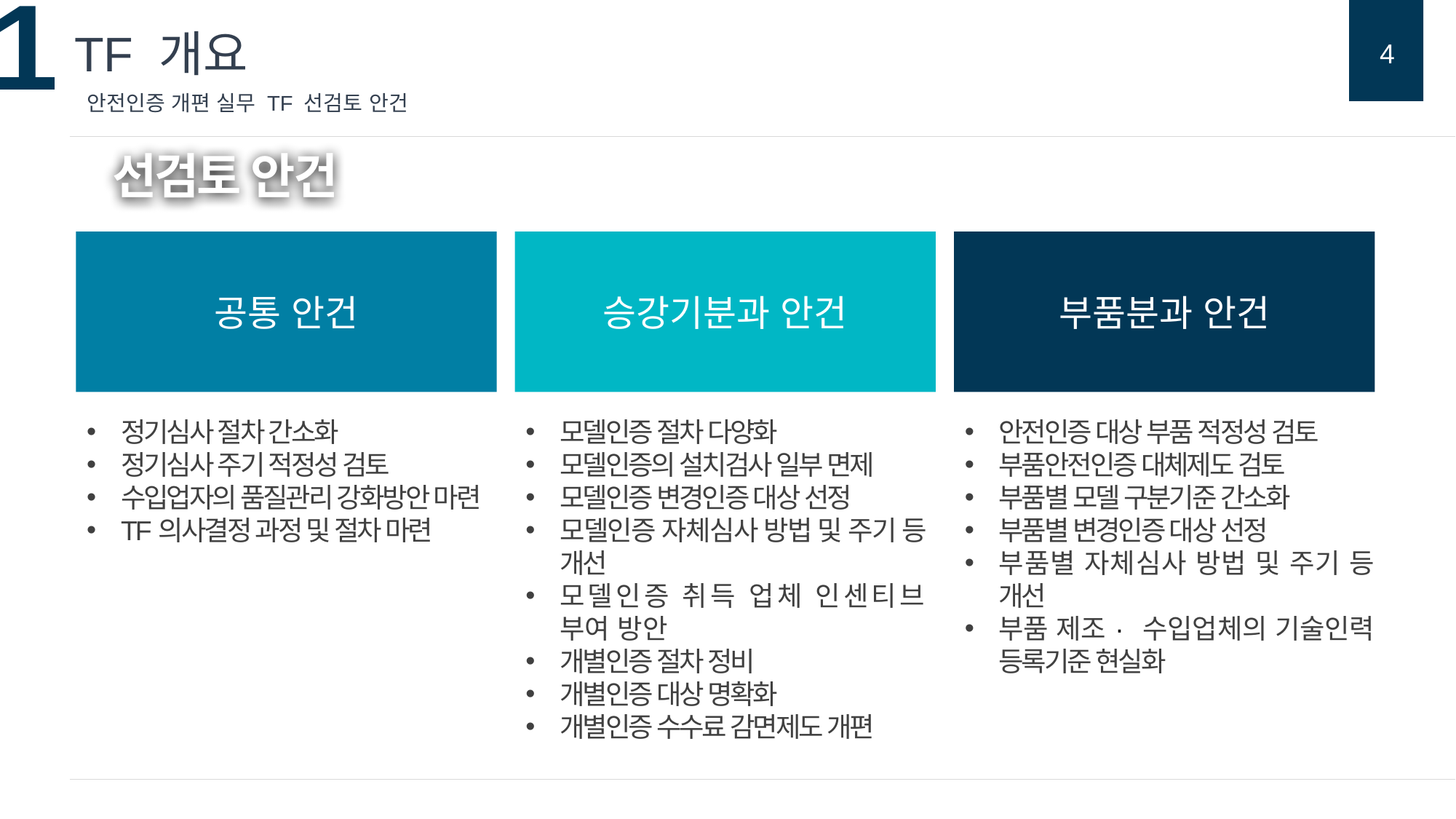

TF 개요
4
안전인증 개편 실무 TF 선검토 안건
선검토 안건
공통 안건
승강기분과 안건
부품분과 안건
정기심사 절차 간소화
정기심사 주기 적정성 검토
수입업자의 품질관리 강화방안 마련
TF의사결정 과정 및 절차 마련
모델인증 절차 다양화
모델인증의 설치검사 일부 면제
모델인증 변경인증 대상 선정
모델인증 자체심사 방법 및 주기 등 개선
모델인증 취득 업체 인센티브 부여 방안
개별인증 절차 정비
개별인증 대상 명확화
개별인증 수수료 감면제도 개편
안전인증 대상 부품 적정성 검토
부품안전인증 대체제도 검토
부품별 모델 구분기준 간소화
부품별 변경인증 대상 선정
부품별 자체심사 방법 및 주기 등 개선
부품 제조· 수입업체의 기술인력 등록기준 현실화